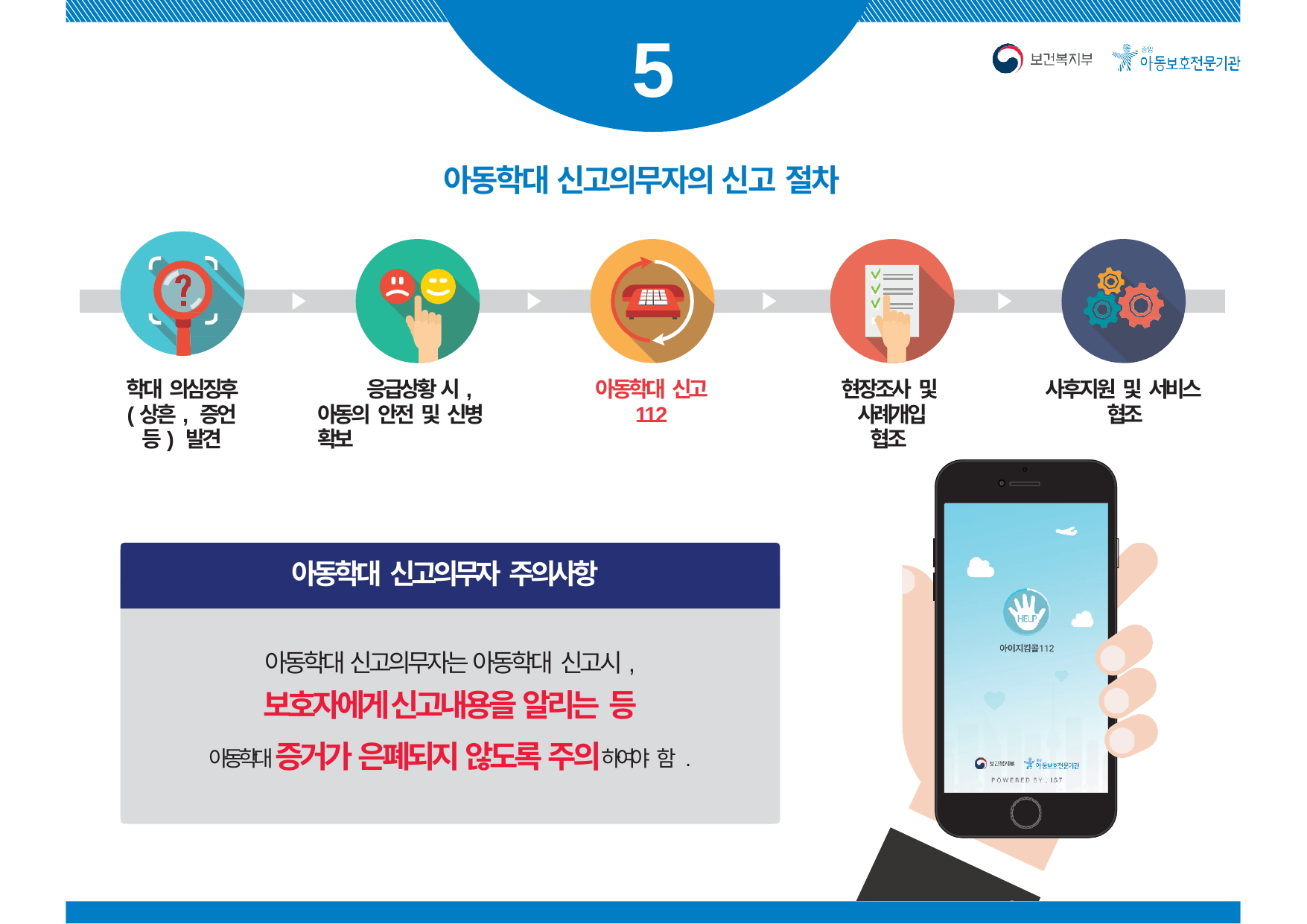

# 5

아동학대 신고의무자의 신고 절차

학대 의심징후  (상흔, 증언 등)  발견
사후지원 및 서비스  협조
응급상황 시,      아동의 안전 및 신병 확보
아동학대 신고  112
현장조사 및  사례개입  협조

아동학대 신고의무자 주의사항

아동학대 신고의무자는 아동학대 신고시,
보호자에게 신고내용을 알리는 등
아동학대 증거가 은폐되지 않도록 주의하여야 함.